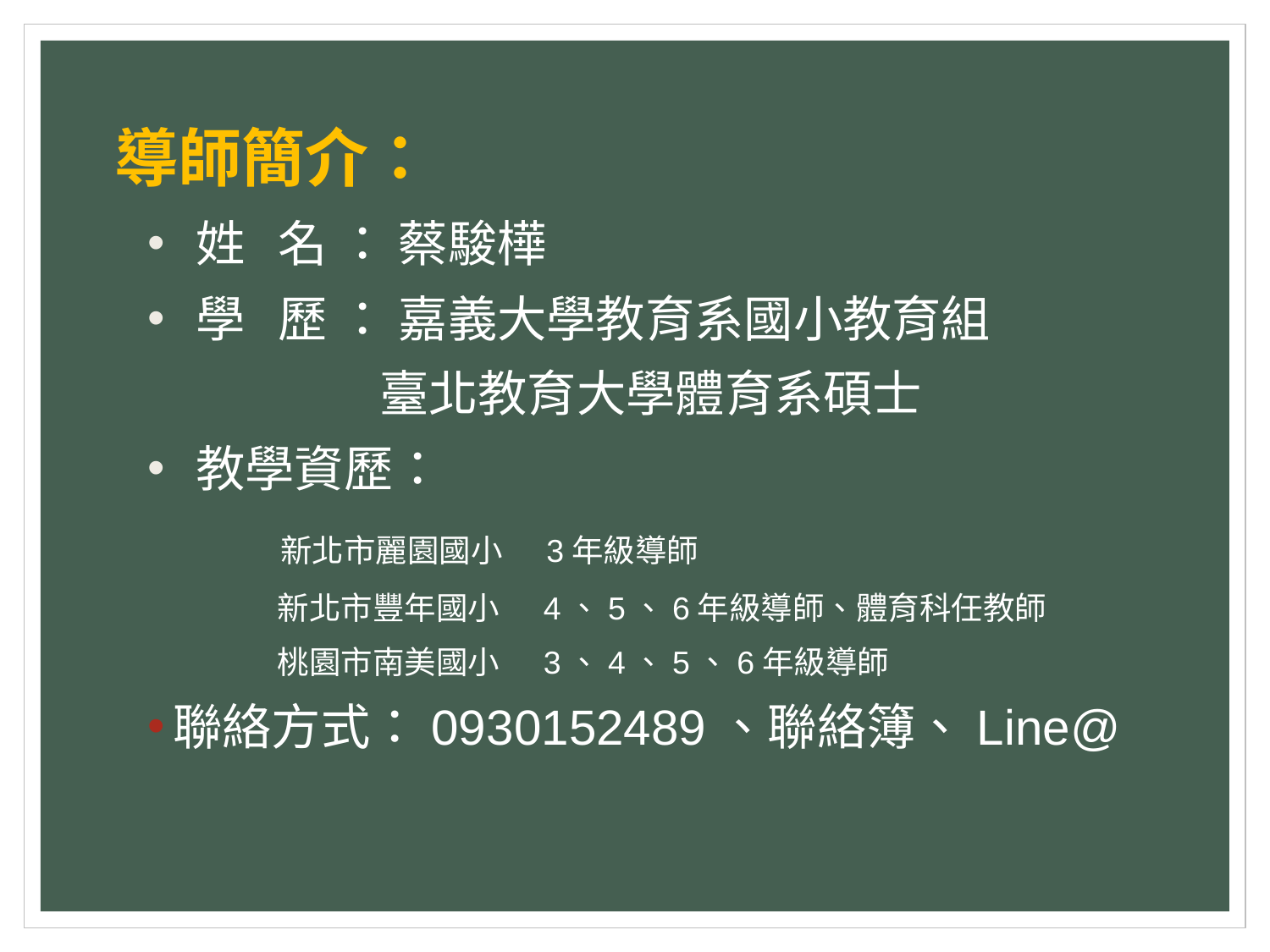

# 導師簡介：
 姓   名 ： 蔡駿樺
 學   歷 ： 嘉義大學教育系國小教育組
                    臺北教育大學體育系碩士
 教學資歷：
           新北市麗園國小     3年級導師
                 新北市豐年國小     4、5、6年級導師、體育科任教師
                 桃園市南美國小     3、4、5、6年級導師
聯絡方式：0930152489、聯絡簿、Line@